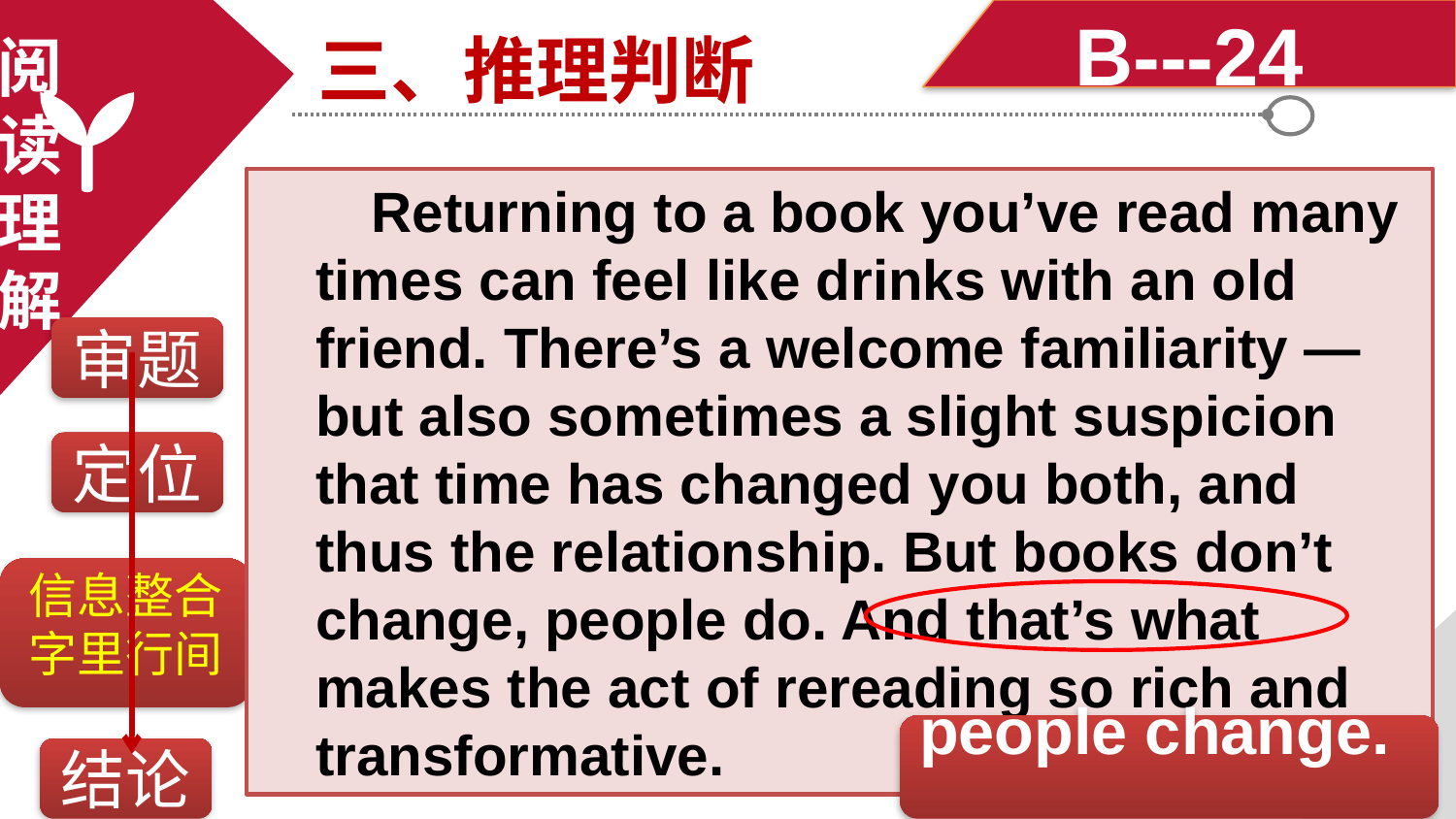

B---24
三、推理判断
阅
读
理
解

Returning to a book you’ve read many times can feel like drinks with an old friend. There’s a welcome familiarity — but also sometimes a slight suspicion that time has changed you both, and thus the relationship. But books don’t change, people do. And that’s what makes the act of rereading so rich and transformative.
审题
定位

信息整合
字里行间

people change.
结论